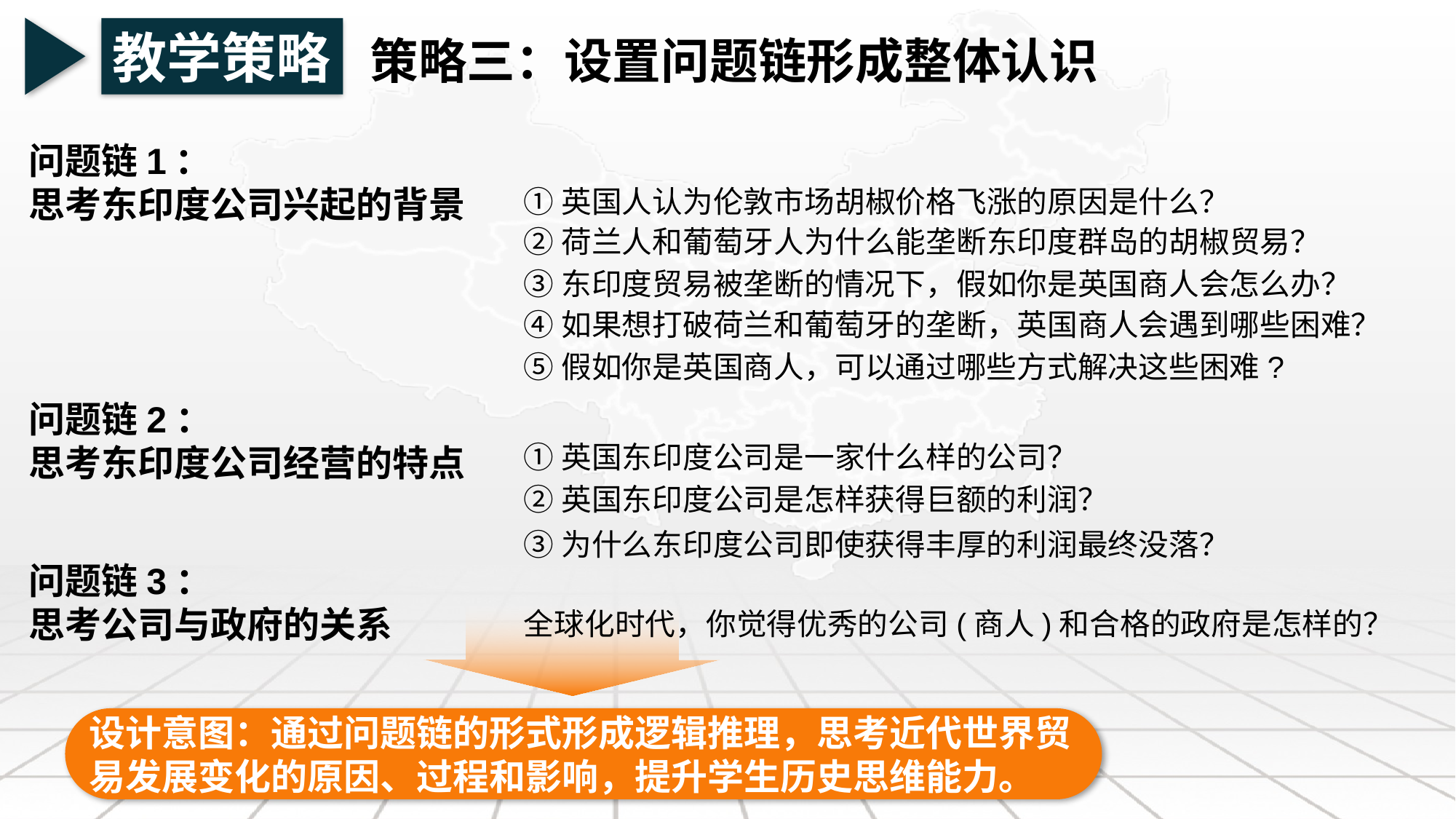

教学策略
策略三：设置问题链形成整体认识

问题链1：
思考东印度公司兴起的背景
①英国人认为伦敦市场胡椒价格飞涨的原因是什么？
②荷兰人和葡萄牙人为什么能垄断东印度群岛的胡椒贸易？
③东印度贸易被垄断的情况下，假如你是英国商人会怎么办？
④如果想打破荷兰和葡萄牙的垄断，英国商人会遇到哪些困难？
⑤假如你是英国商人，可以通过哪些方式解决这些困难?
问题链2：
思考东印度公司经营的特点
①英国东印度公司是一家什么样的公司？
②英国东印度公司是怎样获得巨额的利润？
③为什么东印度公司即使获得丰厚的利润最终没落？
问题链3：
思考公司与政府的关系
全球化时代，你觉得优秀的公司(商人)和合格的政府是怎样的？

设计意图：通过问题链的形式形成逻辑推理，思考近代世界贸
易发展变化的原因、过程和影响，提升学生历史思维能力。